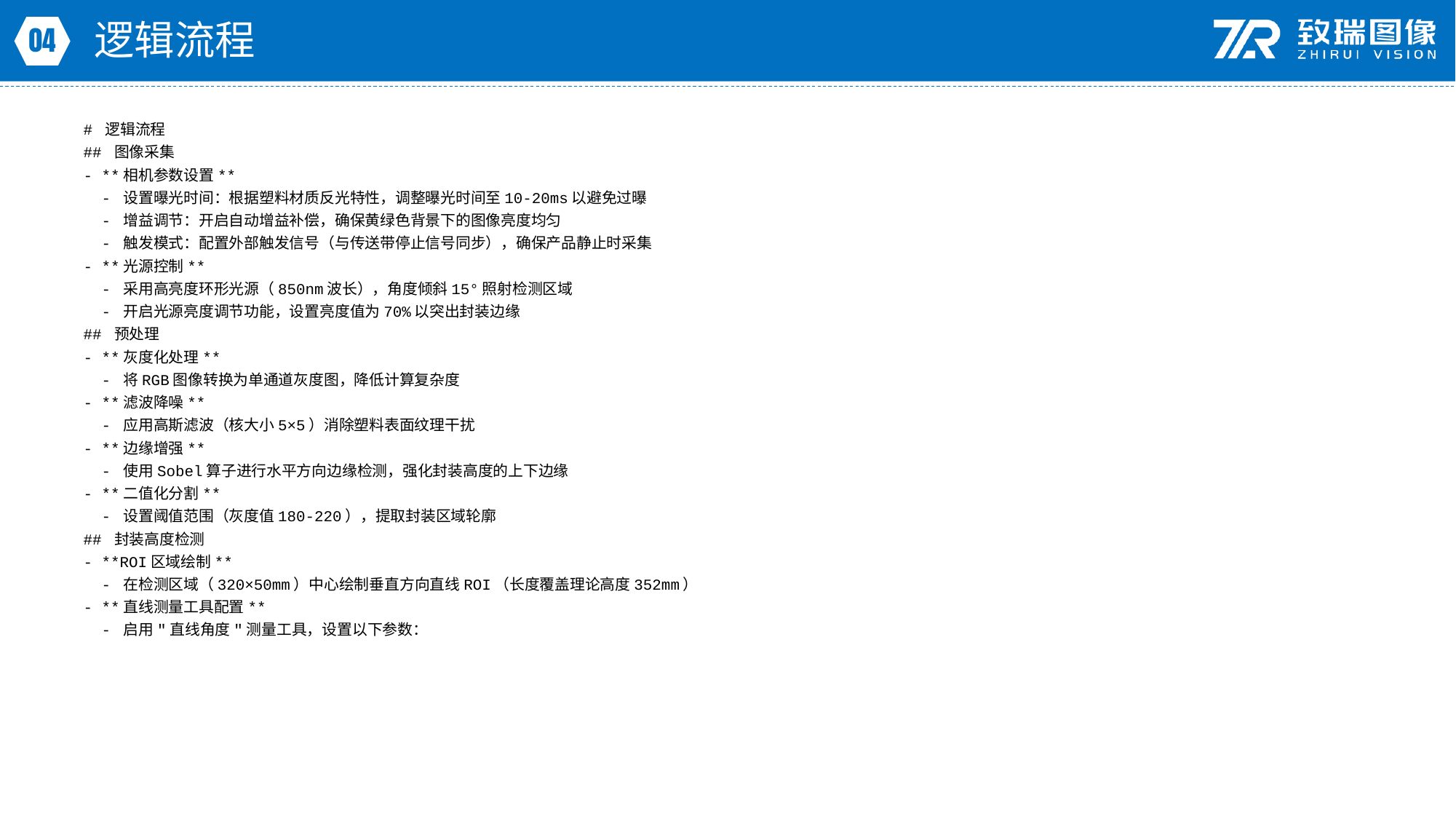

逻辑流程
04

# 逻辑流程
## 图像采集
- **相机参数设置**
  - 设置曝光时间：根据塑料材质反光特性，调整曝光时间至10-20ms以避免过曝
  - 增益调节：开启自动增益补偿，确保黄绿色背景下的图像亮度均匀
  - 触发模式：配置外部触发信号（与传送带停止信号同步），确保产品静止时采集
- **光源控制**
  - 采用高亮度环形光源（850nm波长），角度倾斜15°照射检测区域
  - 开启光源亮度调节功能，设置亮度值为70%以突出封装边缘
## 预处理
- **灰度化处理**
  - 将RGB图像转换为单通道灰度图，降低计算复杂度
- **滤波降噪**
  - 应用高斯滤波（核大小5×5）消除塑料表面纹理干扰
- **边缘增强**
  - 使用Sobel算子进行水平方向边缘检测，强化封装高度的上下边缘
- **二值化分割**
  - 设置阈值范围（灰度值180-220），提取封装区域轮廓
## 封装高度检测
- **ROI区域绘制**
  - 在检测区域（320×50mm）中心绘制垂直方向直线ROI（长度覆盖理论高度352mm）
- **直线测量工具配置**
  - 启用"直线角度"测量工具，设置以下参数：